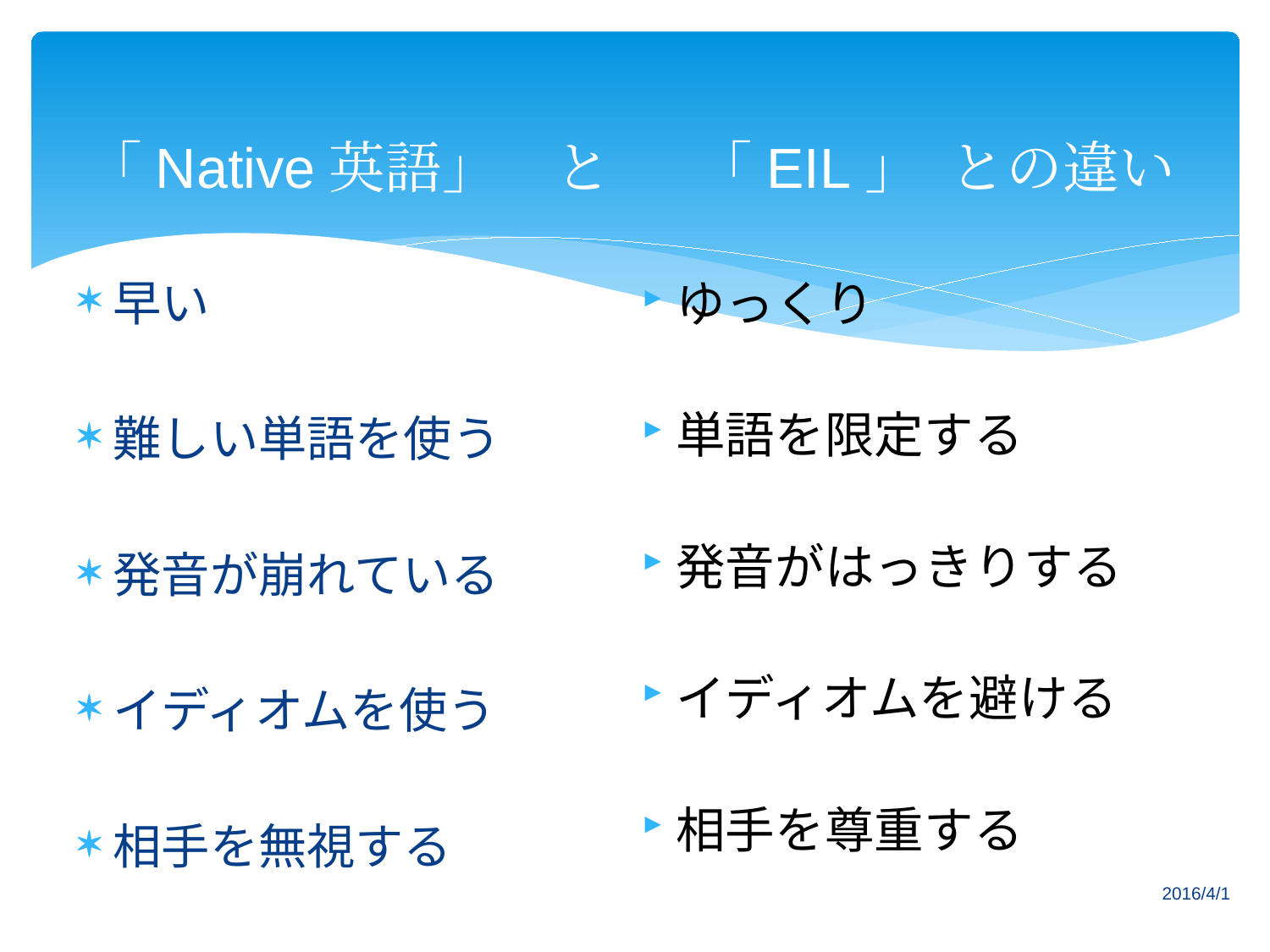

# 「Native英語」　と　　｢EIL｣　との違い
早い

難しい単語を使う

発音が崩れている

イディオムを使う

相手を無視する

ゆっくり

単語を限定する

発音がはっきりする

イディオムを避ける

相手を尊重する

2016/4/1